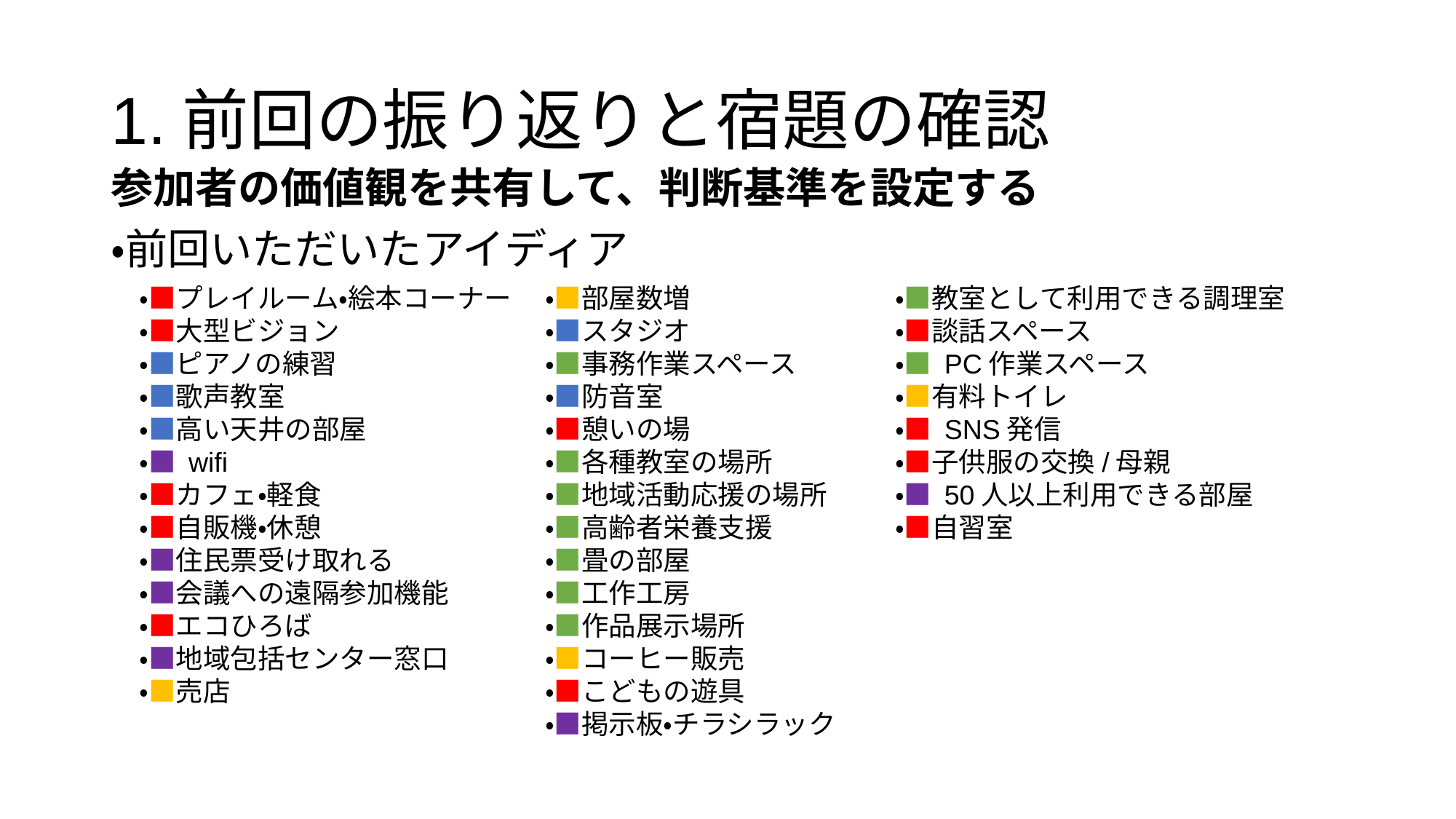

# 1.前回の振り返りと宿題の確認
参加者の価値観を共有して、判断基準を設定する
・前回いただいたアイディア
・■プレイルーム・絵本コーナー
・■大型ビジョン
・■ピアノの練習
・■歌声教室
・■高い天井の部屋
・■ wifi
・■カフェ・軽食
・■自販機・休憩
・■住民票受け取れる
・■会議への遠隔参加機能
・■エコひろば
・■地域包括センター窓口
・■売店

・■部屋数増
・■スタジオ
・■事務作業スペース
・■防音室
・■憩いの場
・■各種教室の場所
・■地域活動応援の場所
・■高齢者栄養支援
・■畳の部屋
・■工作工房
・■作品展示場所
・■コーヒー販売
・■こどもの遊具
・■掲示板・チラシラック

・■教室として利用できる調理室
・■談話スペース
・■ PC作業スペース
・■有料トイレ
・■ SNS発信
・■子供服の交換/母親
・■ 50人以上利用できる部屋
・■自習室